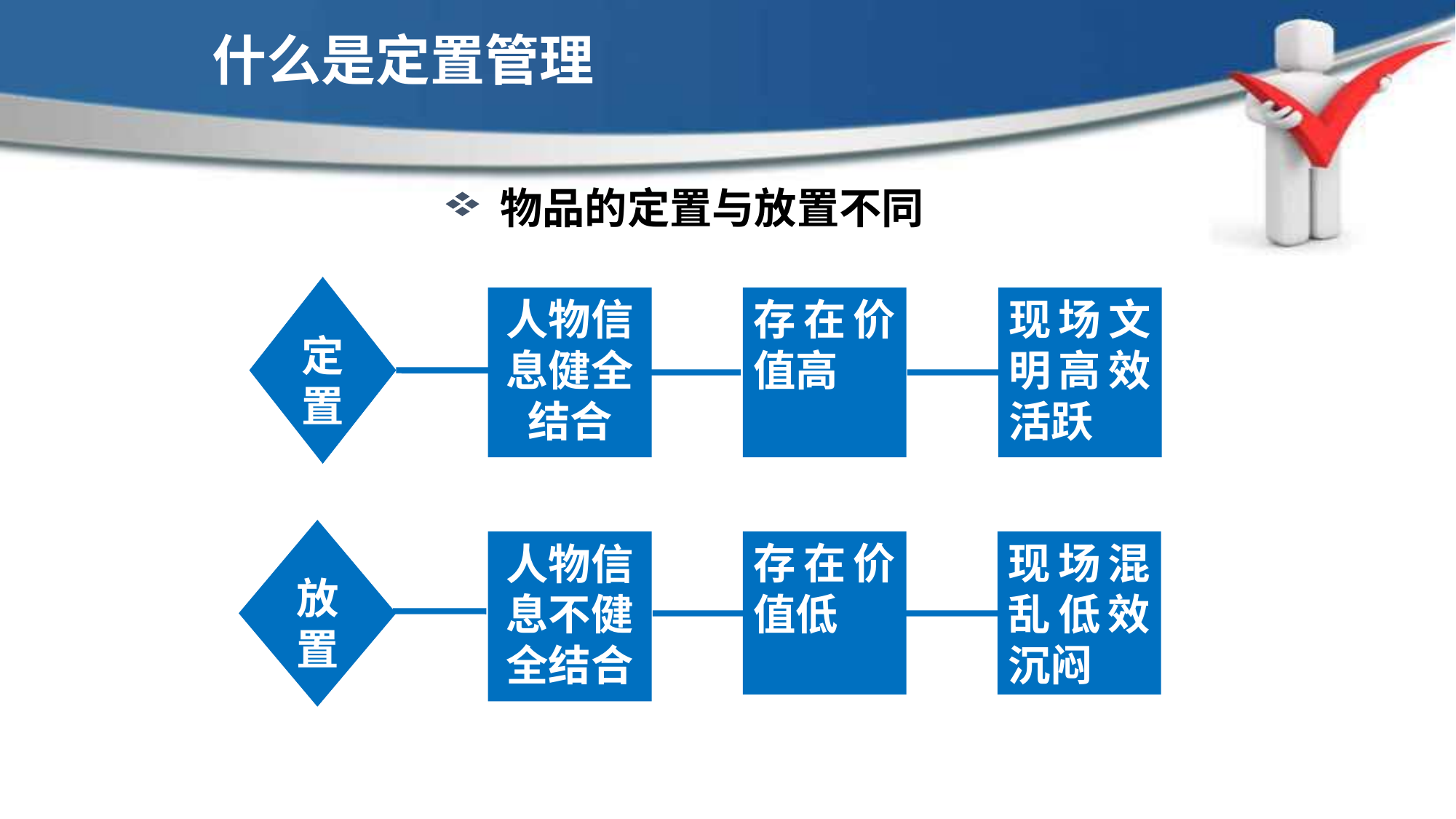

什么是定置管理
物品的定置与放置不同

定置
人物信息健全结合
存在价值高
现场文明高效活跃

放置
人物信息不健全结合
存在价值低
现场混乱低效沉闷
现场6S定置管理